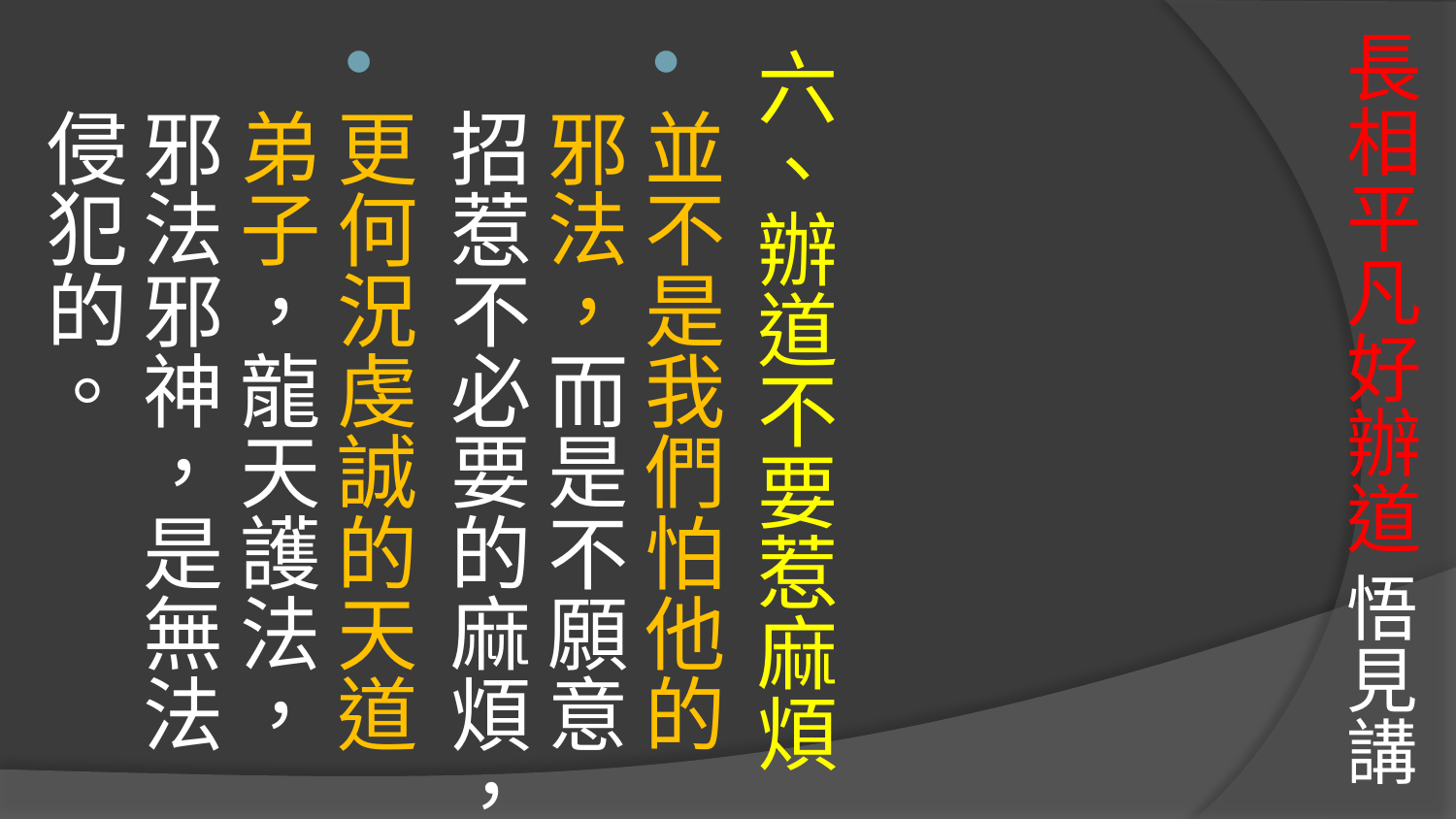

# 長相平凡好辦道 悟見講
六、辦道不要惹麻煩
並不是我們怕他的邪法，而是不願意招惹不必要的麻煩，
更何況虔誠的天道弟子，龍天護法，邪法邪神，是無法侵犯的。